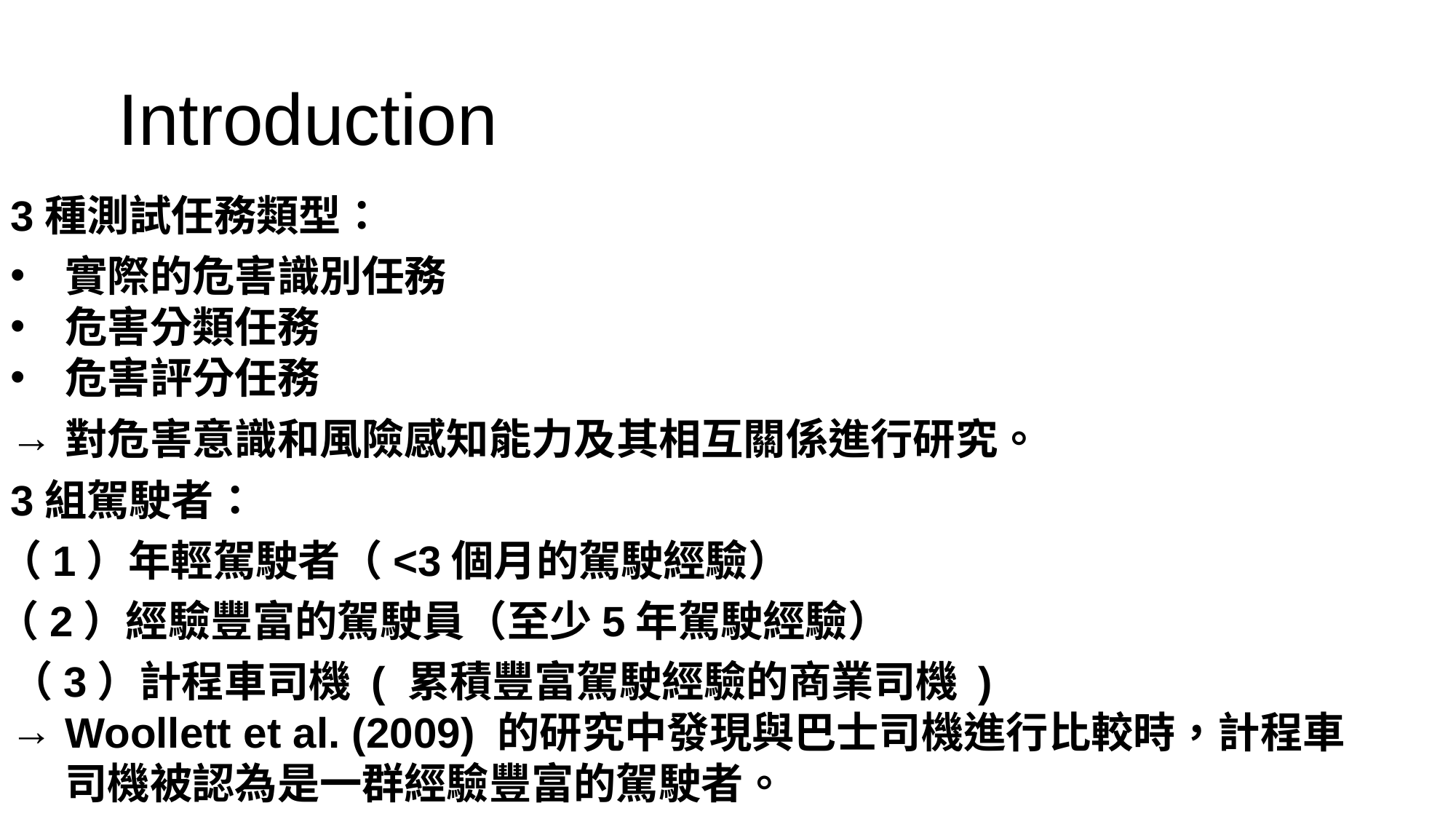

Introduction
3種測試任務類型：
實際的危害識別任務
危害分類任務
危害評分任務
對危害意識和風險感知能力及其相互關係進行研究。
3組駕駛者：
（1）年輕駕駛者（<3個月的駕駛經驗）
（2）經驗豐富的駕駛員（至少5年駕駛經驗）
（3）計程車司機 ( 累積豐富駕駛經驗的商業司機 )
Woollett et al. (2009) 的研究中發現與巴士司機進行比較時，計程車司機被認為是一群經驗豐富的駕駛者。